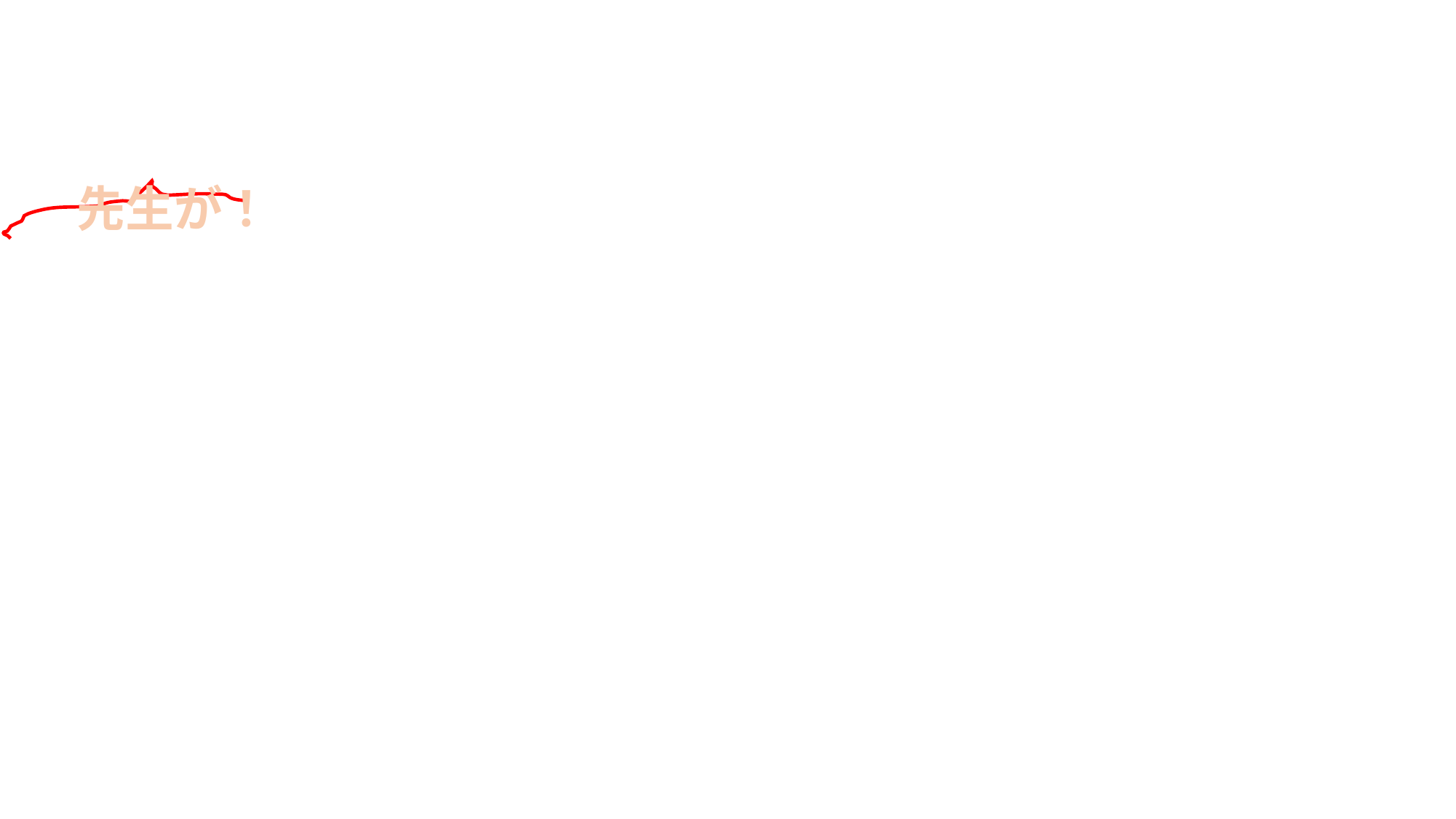

先生が！

# ②授業の勢いにブレーキをかけている要因（取り除く） 　直接要因：暑すぎる、寒すぎる、廊下がうるさい、 　　　　　　　　教科書が無い、先生の声が聞こえない、等 　　 　　関接要因：・結果軽視・方法重視　（教員） 　　　　（「結果としてダメだったけど、頑張ったから良い！」） 　　　　　　　　　・変化・進化・更新に対する不安（教員）　 　　　　　　　　　・惰性感（学生+教員） 　　　　　 　　　  ・動機の希薄化　（学生+教員） 　　　　　　　　・疑問・悩み・感動の共有機会と仲間の不足 　　　　　　　　（学生+教員）